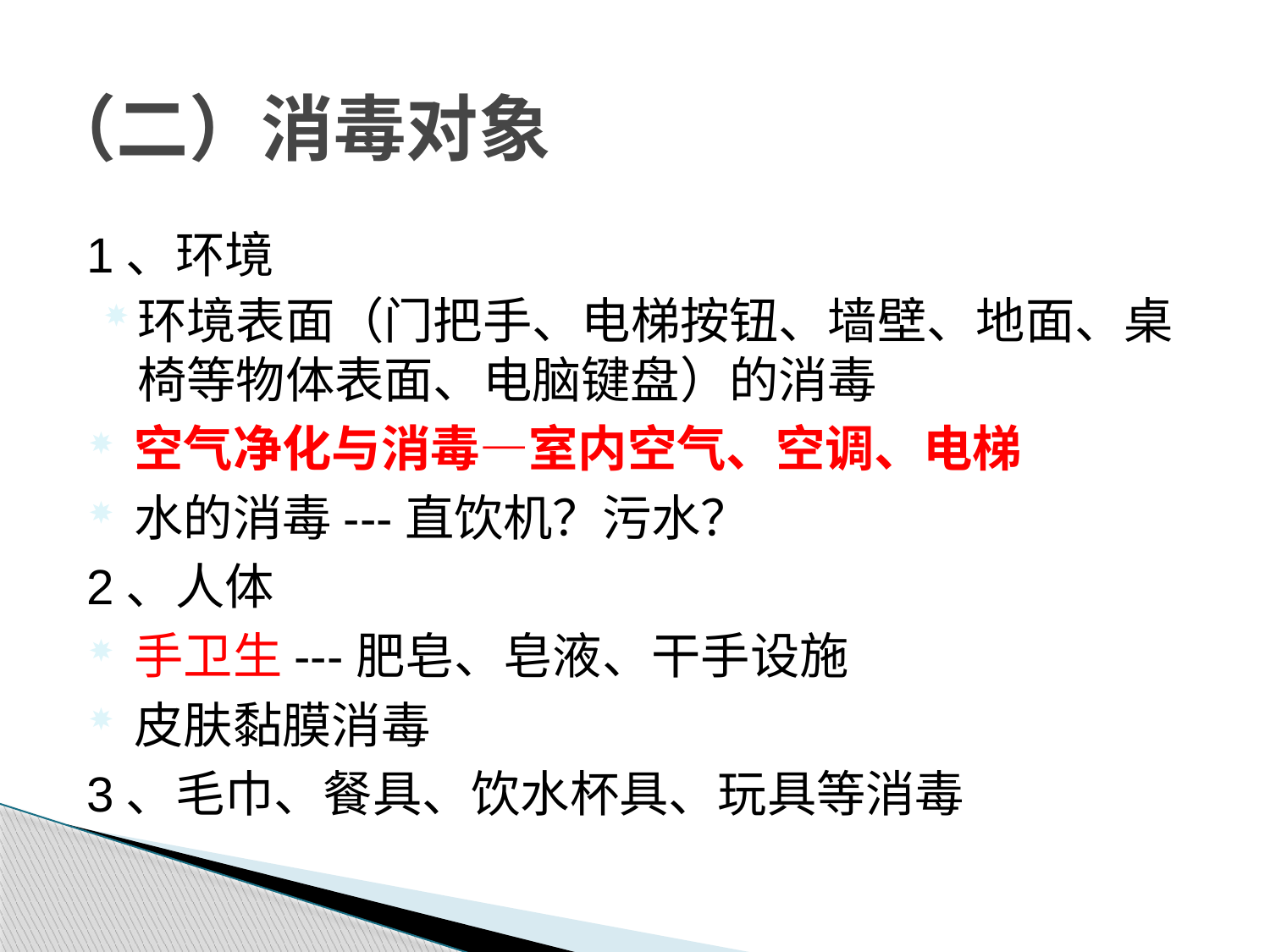

# （二）消毒对象

1、环境
环境表面（门把手、电梯按钮、墙壁、地面、桌椅等物体表面、电脑键盘）的消毒
空气净化与消毒—室内空气、空调、电梯
水的消毒---直饮机？污水？
2、人体
手卫生---肥皂、皂液、干手设施
皮肤黏膜消毒
3、毛巾、餐具、饮水杯具、玩具等消毒